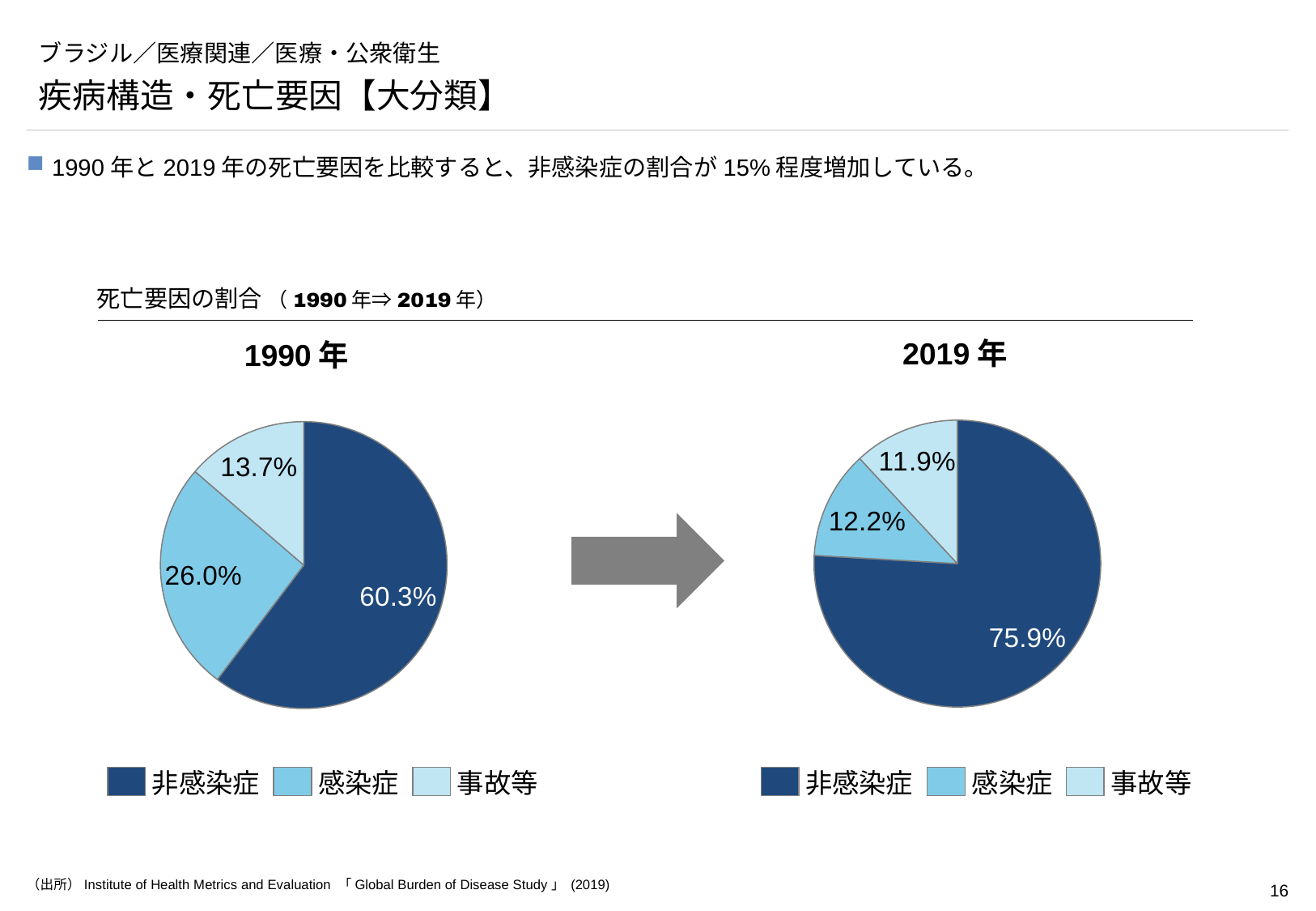

# ブラジル／医療関連／医療・公衆衛生
疾病構造・死亡要因【大分類】
1990年と2019年の死亡要因を比較すると、非感染症の割合が15%程度増加している。
死亡要因の割合 （1990年⇒2019年）
2019年
1990年

### Chart

| Category |  |
|---|---|

### Chart

| Category |  |
|---|---|
非感染症
感染症
事故等
非感染症
感染症
事故等

（出所）Institute of Health Metrics and Evaluation 「Global Burden of Disease Study」 (2019)